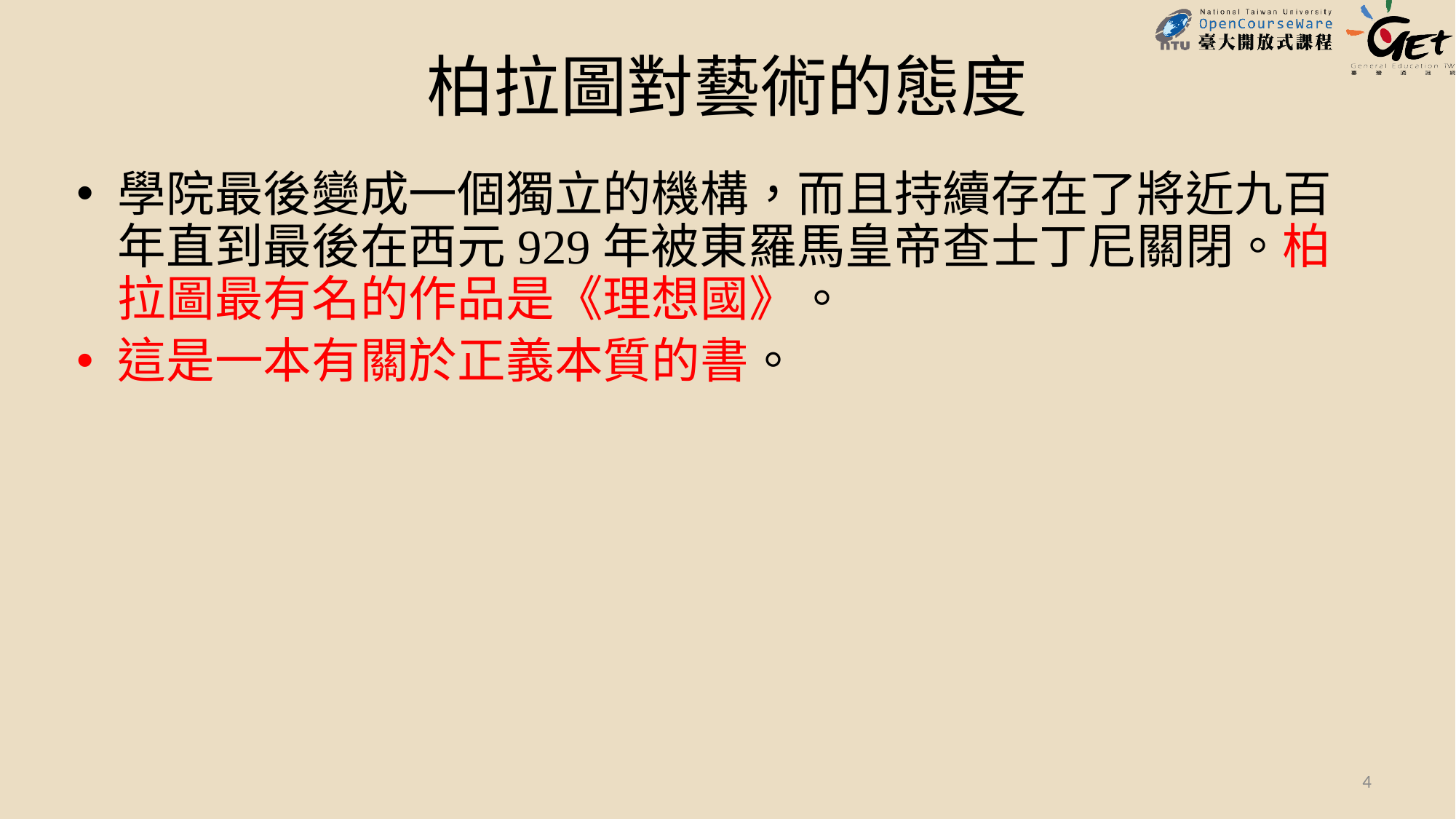

# 柏拉圖對藝術的態度
學院最後變成一個獨立的機構，而且持續存在了將近九百年直到最後在西元929年被東羅馬皇帝查士丁尼關閉。柏拉圖最有名的作品是《理想國》。
這是一本有關於正義本質的書。
4